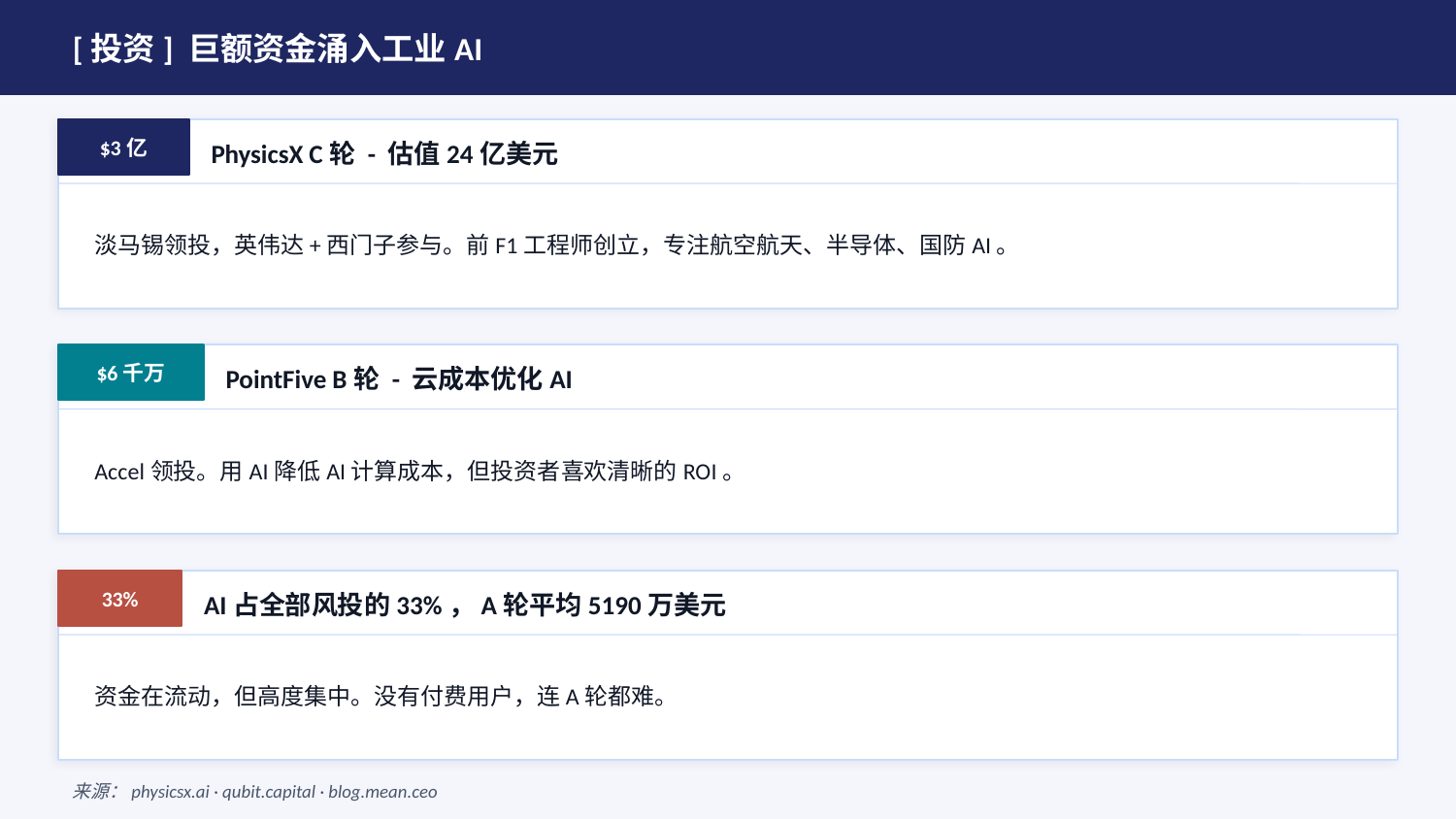

[投资] 巨额资金涌入工业AI

$3亿
PhysicsX C轮 - 估值24亿美元

淡马锡领投，英伟达+西门子参与。前F1工程师创立，专注航空航天、半导体、国防AI。

$6千万
PointFive B轮 - 云成本优化AI

Accel领投。用AI降低AI计算成本，但投资者喜欢清晰的ROI。

33%
AI占全部风投的33%，A轮平均5190万美元

资金在流动，但高度集中。没有付费用户，连A轮都难。
来源：physicsx.ai · qubit.capital · blog.mean.ceo